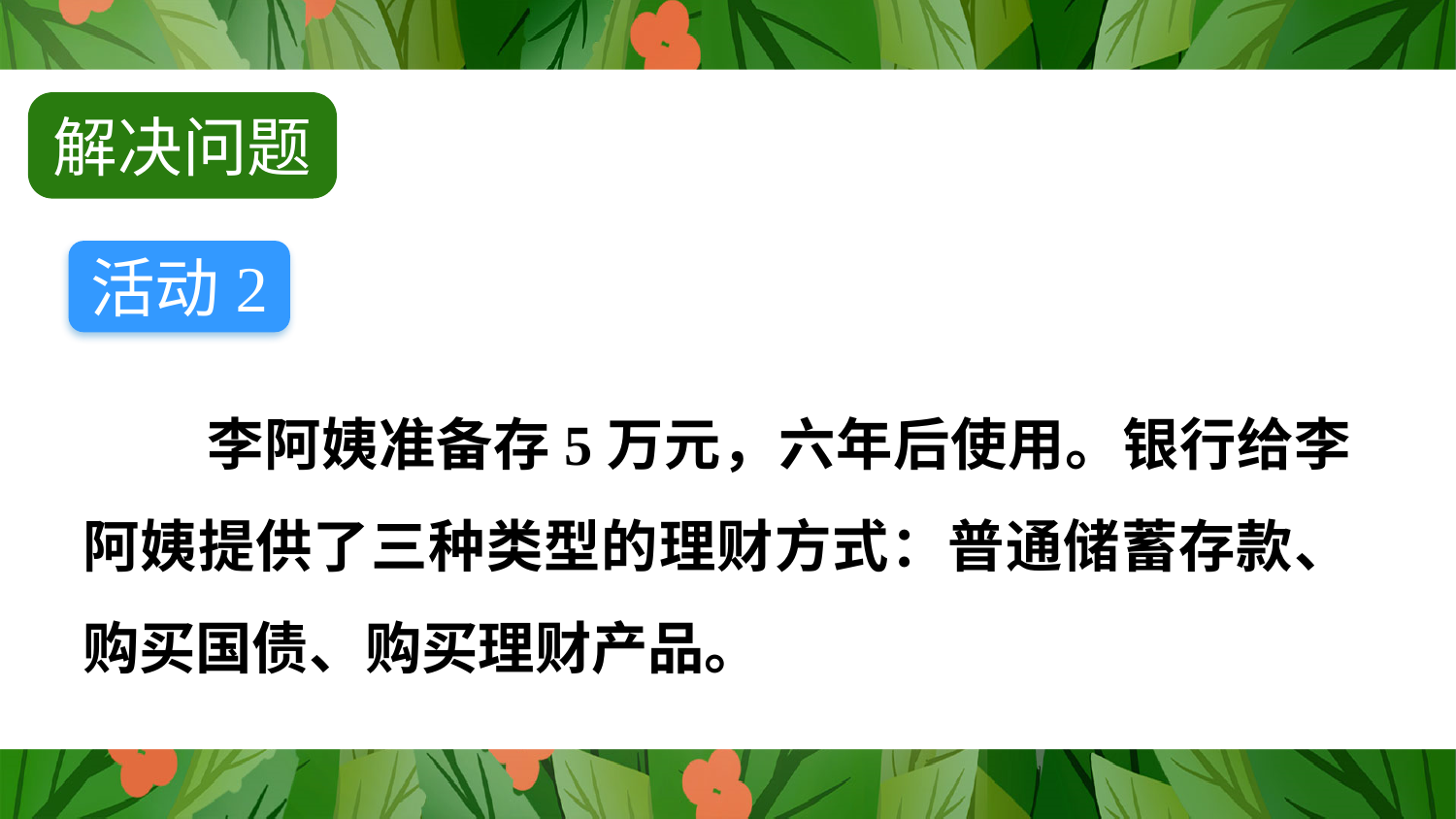

解决问题
活动2
        李阿姨准备存5万元，六年后使用。银行给李阿姨提供了三种类型的理财方式：普通储蓄存款、购买国债、购买理财产品。